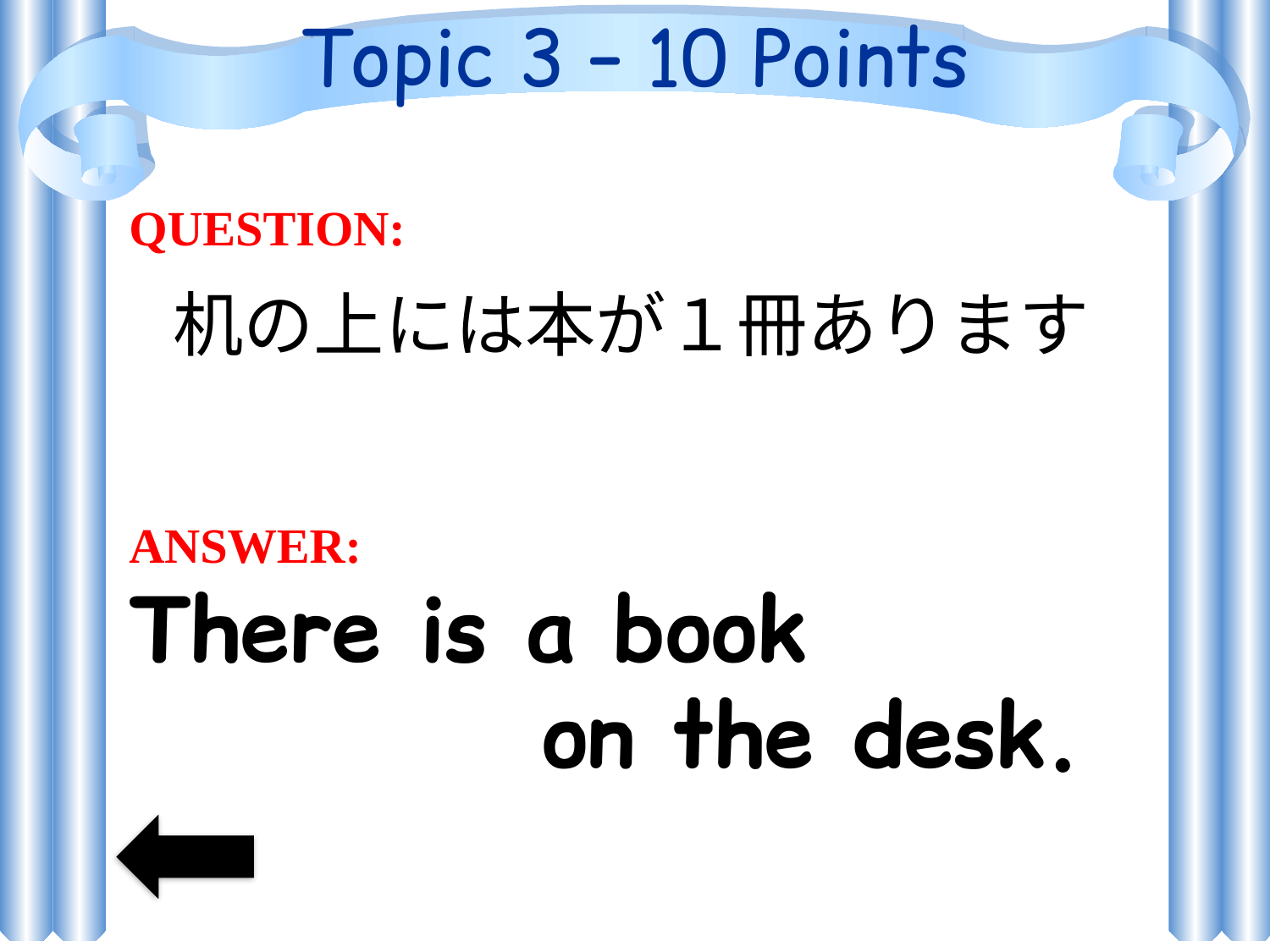

# Topic 3 – 10 Points
QUESTION:
 机の上には本が１冊あります

ANSWER:
There is a book
         on the desk.